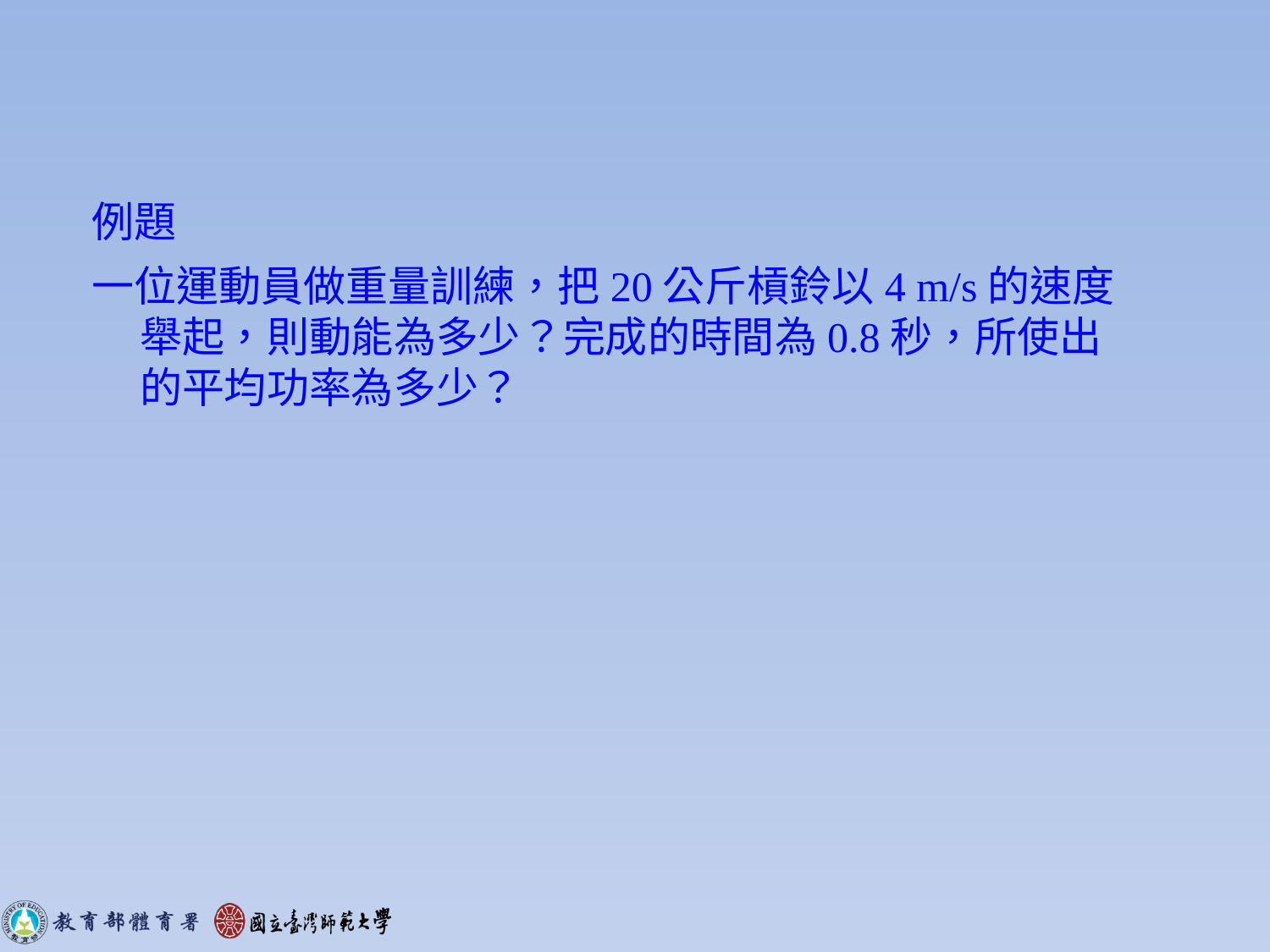

例題
一位運動員做重量訓練，把20公斤槓鈴以4 m/s的速度舉起，則動能為多少？完成的時間為0.8秒，所使出的平均功率為多少？